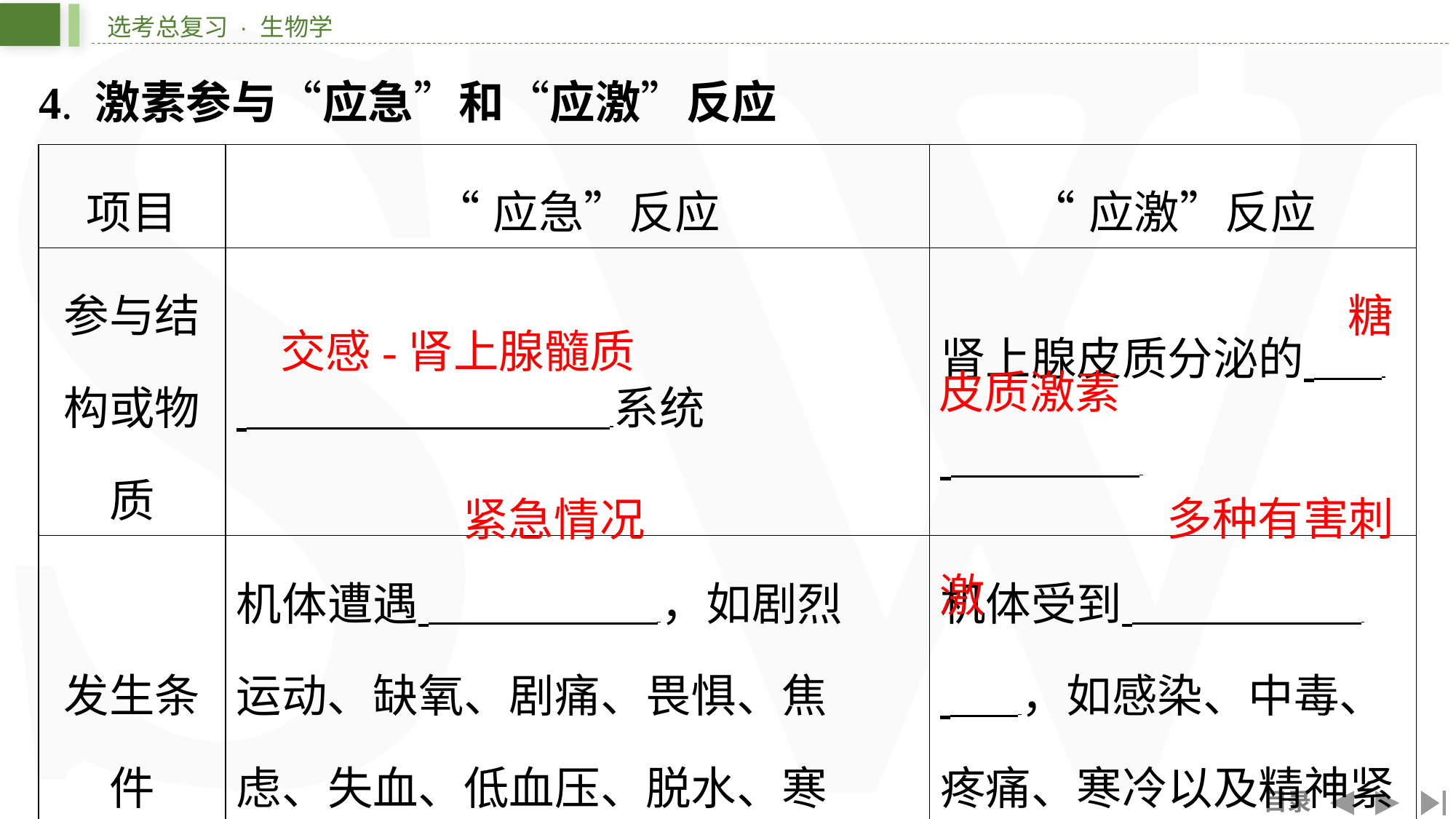

4. 激素参与“应急”和“应激”反应
| 项目 | “应急”反应 | “应激”反应 |
| --- | --- | --- |
| 参与结 构或物 质 | ⁠系统 | 肾上腺皮质分泌的 ⁠ ⁠ |
| 发生条 件 | 机体遭遇 ⁠，如剧烈 运动、缺氧、剧痛、畏惧、焦 虑、失血、低血压、脱水、寒 冷、暴热、情绪激动 | 机体受到 ⁠ ⁠，如感染、中毒、 疼痛、寒冷以及精神紧 张等 |
糖
交感-肾上腺髓质
皮质激素
多种有害刺
紧急情况
激